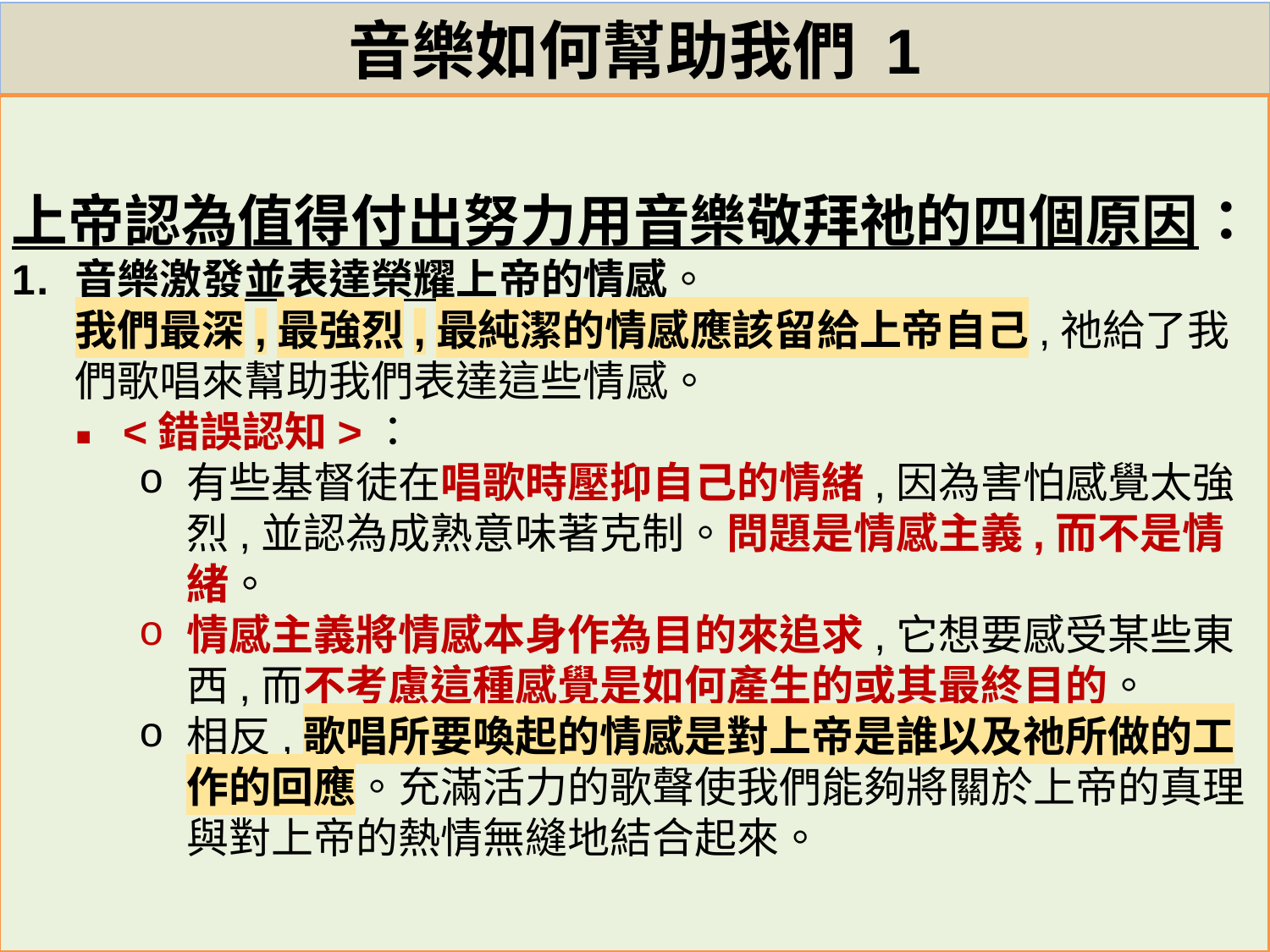

# 音樂如何幫助我們 1
上帝認為值得付出努力用音樂敬拜祂的四個原因：
音樂激發並表達榮耀上帝的情感。
我們最深,最強烈,最純潔的情感應該留給上帝自己,祂給了我們歌唱來幫助我們表達這些情感。
<錯誤認知>：
有些基督徒在唱歌時壓抑自己的情緒,因為害怕感覺太強烈,並認為成熟意味著克制。問題是情感主義,而不是情緒。
情感主義將情感本身作為目的來追求,它想要感受某些東西,而不考慮這種感覺是如何產生的或其最終目的。
相反,歌唱所要喚起的情感是對上帝是誰以及祂所做的工作的回應。充滿活力的歌聲使我們能夠將關於上帝的真理與對上帝的熱情無縫地結合起來。